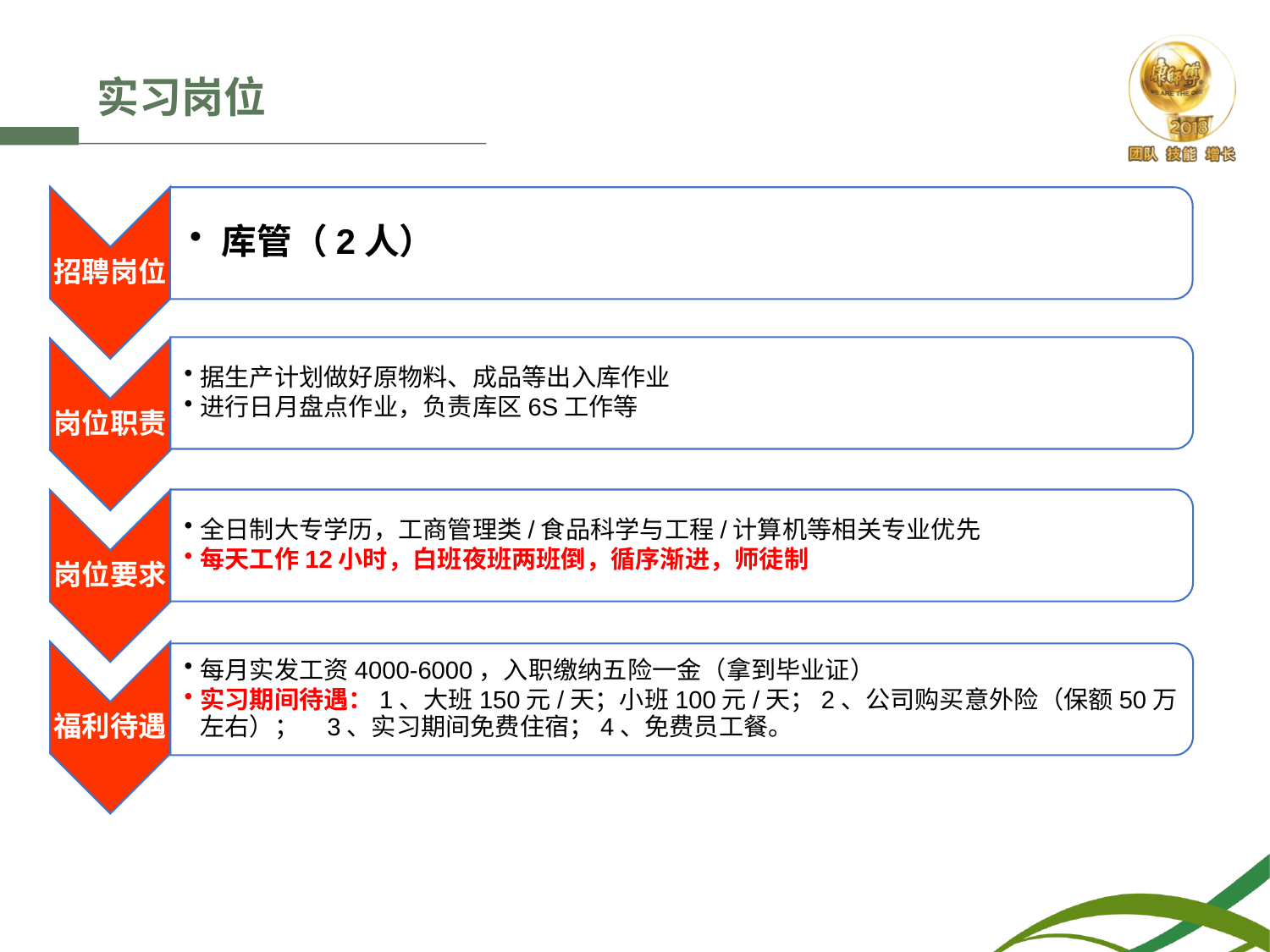

# 实习岗位
招聘岗位
库管（2人）
岗位职责
据生产计划做好原物料、成品等出入库作业
进行日月盘点作业，负责库区6S工作等
岗位要求
全日制大专学历，工商管理类/食品科学与工程/计算机等相关专业优先
每天工作12小时，白班夜班两班倒，循序渐进，师徒制
福利待遇
每月实发工资4000-6000，入职缴纳五险一金（拿到毕业证）
实习期间待遇：1、大班150元/天；小班100元/天；2、公司购买意外险（保额50万左右）；    3、实习期间免费住宿；4、免费员工餐。